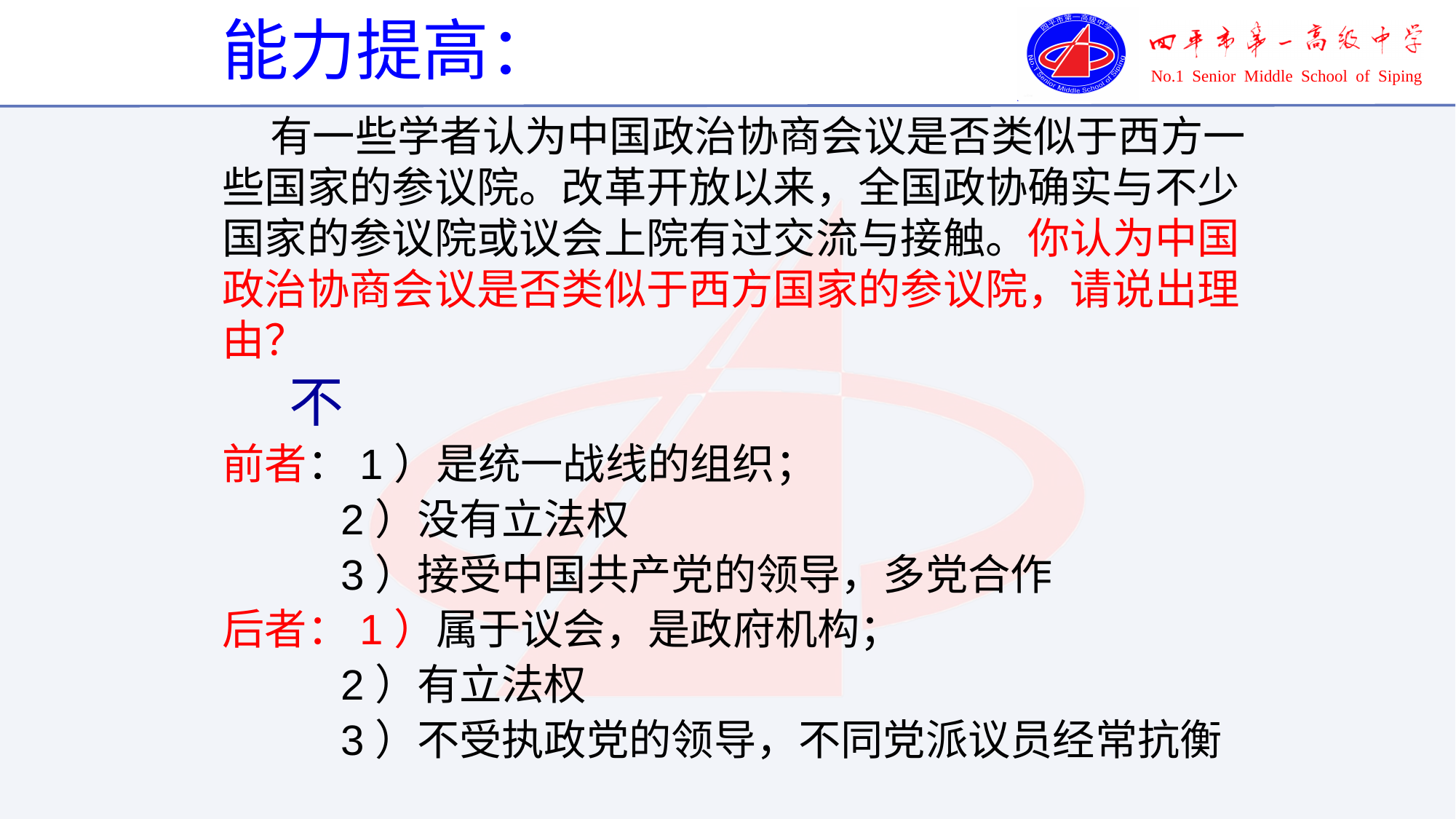

能力提高：
    有一些学者认为中国政治协商会议是否类似于西方一些国家的参议院。改革开放以来，全国政协确实与不少国家的参议院或议会上院有过交流与接触。你认为中国政治协商会议是否类似于西方国家的参议院，请说出理由？
      不
前者：1）是统一战线的组织；
          2）没有立法权
          3）接受中国共产党的领导，多党合作
后者：1）属于议会，是政府机构；
          2）有立法权
          3）不受执政党的领导，不同党派议员经常抗衡